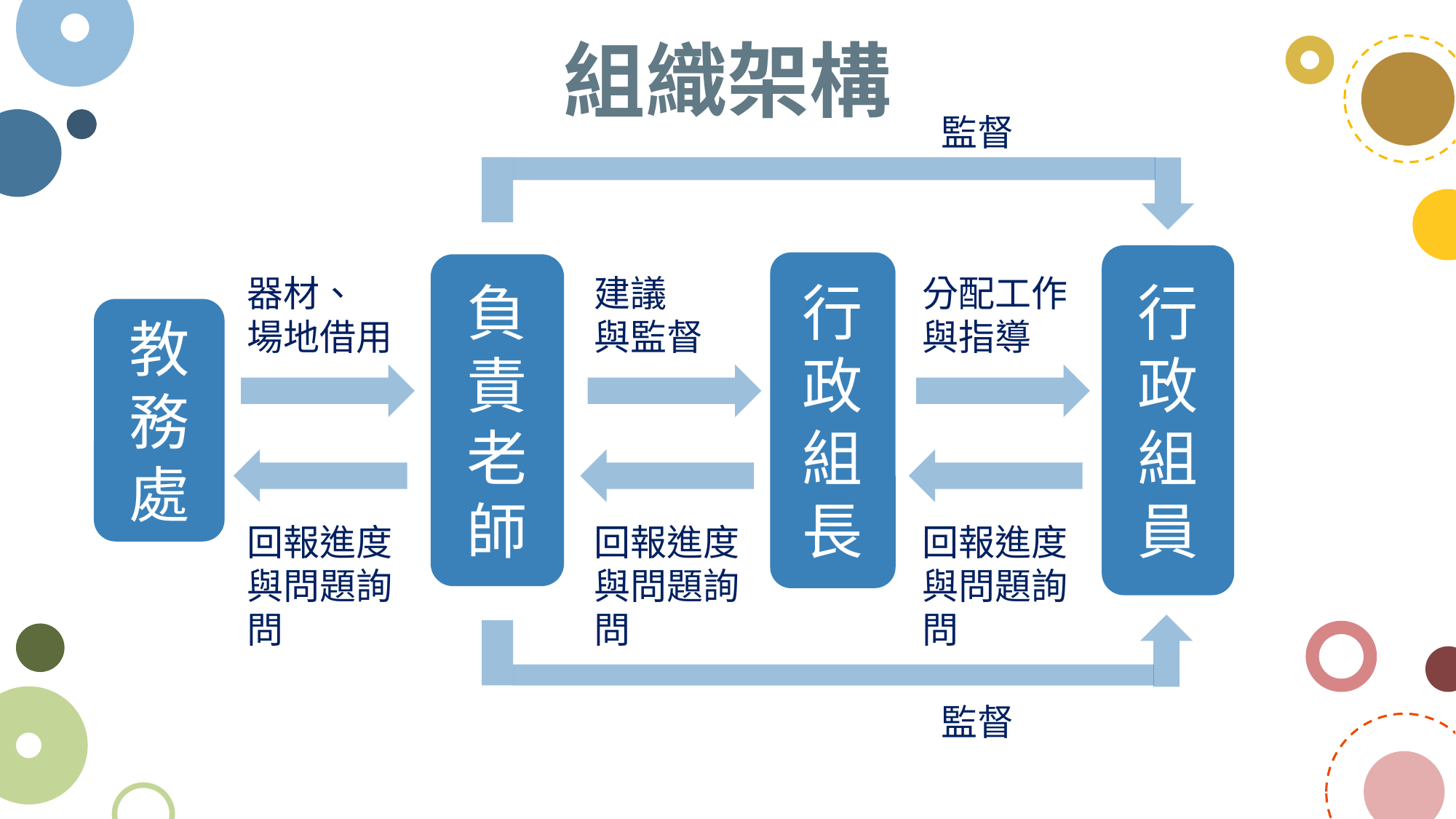

組織架構
監督

行
政
組
員
行
政
組
長
負
責
老
師
器材、
場地借用
分配工作
與指導
建議
與監督
教
務
處

回報進度
與問題詢問
回報進度
與問題詢問
回報進度
與問題詢問

監督